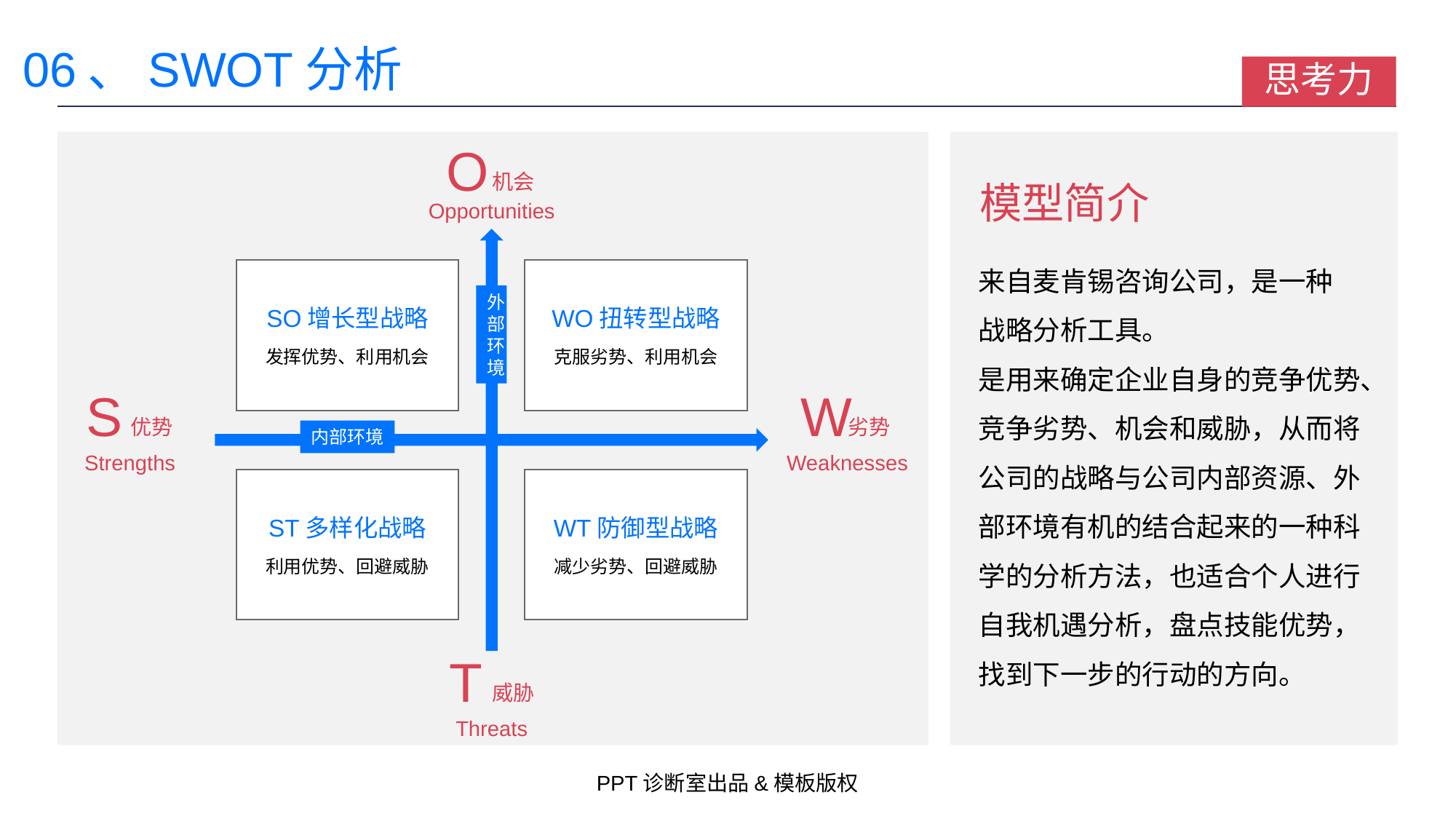

06、SWOT分析
思考力

O
机会
Opportunities

外部环境
SO增长型战略
发挥优势、利用机会
WO扭转型战略
克服劣势、利用机会
S
优势
Strengths
W
劣势
Weaknesses
内部环境

ST多样化战略
利用优势、回避威胁
WT防御型战略
减少劣势、回避威胁
T
威胁
Threats

模型简介
来自麦肯锡咨询公司，是一种
战略分析工具。
是用来确定企业自身的竞争优势、竞争劣势、机会和威胁，从而将公司的战略与公司内部资源、外部环境有机的结合起来的一种科学的分析方法，也适合个人进行自我机遇分析，盘点技能优势，找到下一步的行动的方向。
PPT诊断室出品&模板版权